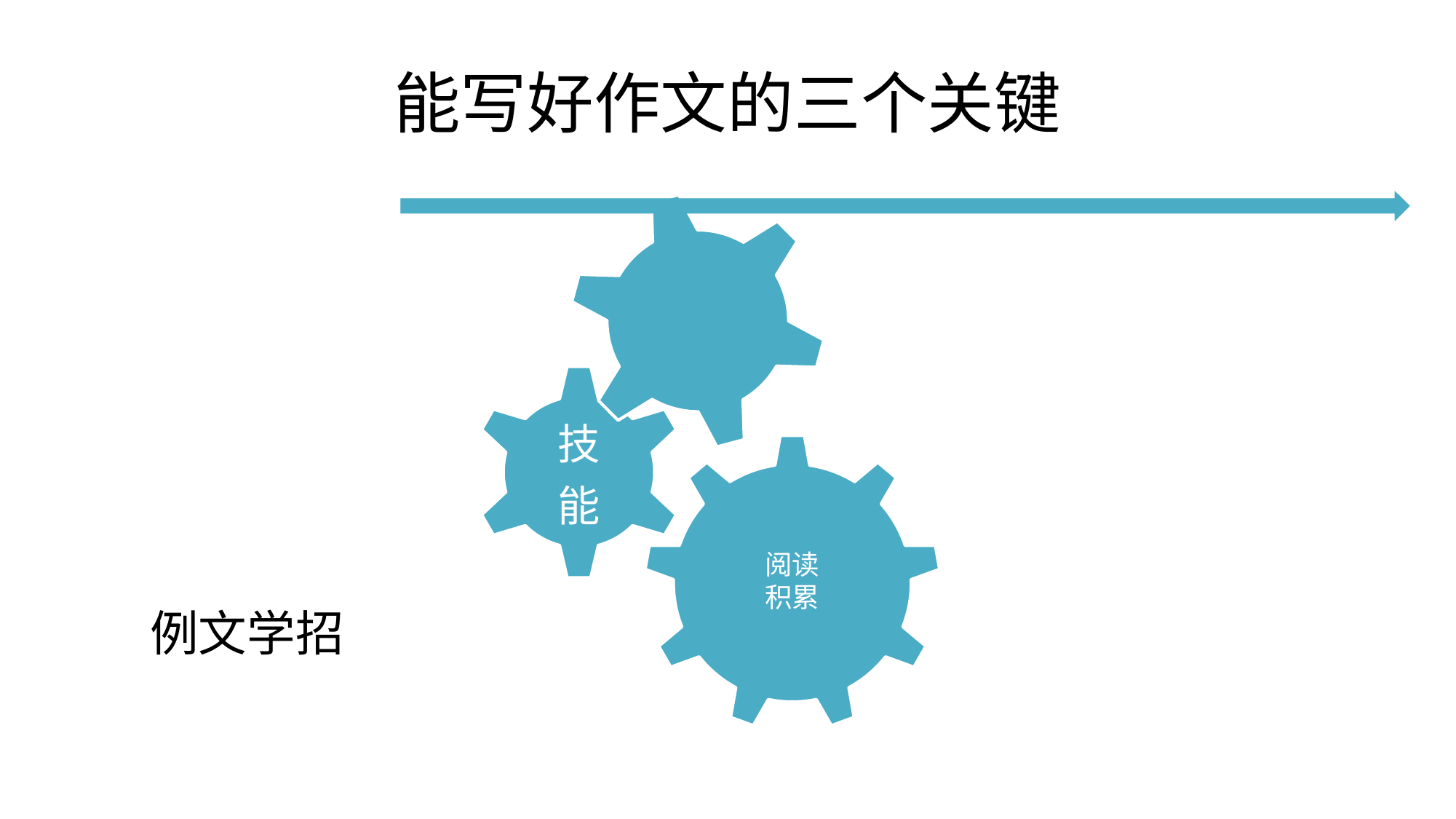

# 能写好作文的三个关键
阅读
积累
技能
兴趣
例文学招